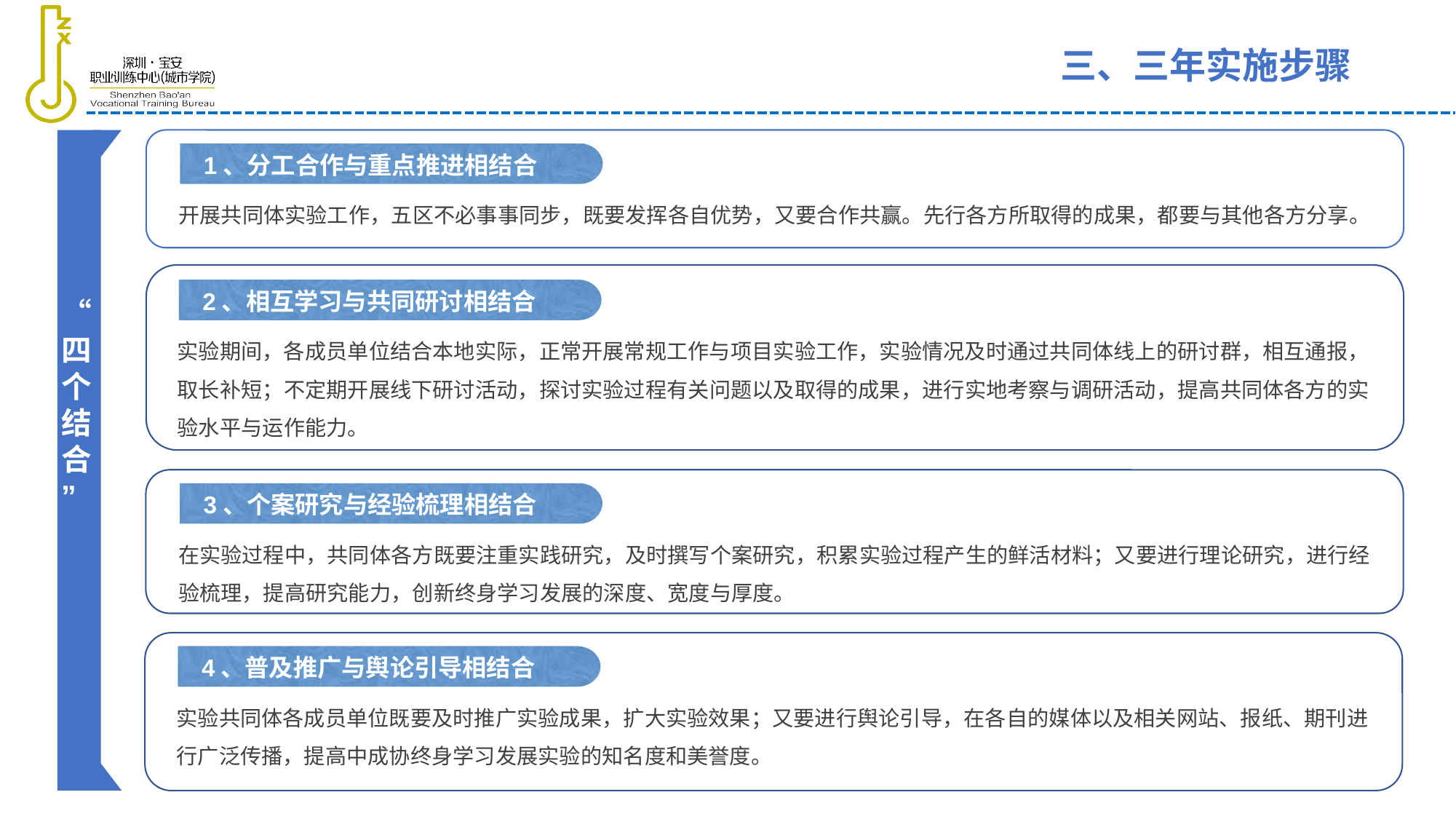

三、三年实施步骤

1、分工合作与重点推进相结合
开展共同体实验工作，五区不必事事同步，既要发挥各自优势，又要合作共赢。先行各方所取得的成果，都要与其他各方分享。

2、相互学习与共同研讨相结合
“四个结合
”

实验期间，各成员单位结合本地实际，正常开展常规工作与项目实验工作，实验情况及时通过共同体线上的研讨群，相互通报，取长补短；不定期开展线下研讨活动，探讨实验过程有关问题以及取得的成果，进行实地考察与调研活动，提高共同体各方的实验水平与运作能力。

3、个案研究与经验梳理相结合
在实验过程中，共同体各方既要注重实践研究，及时撰写个案研究，积累实验过程产生的鲜活材料；又要进行理论研究，进行经验梳理，提高研究能力，创新终身学习发展的深度、宽度与厚度。

4、普及推广与舆论引导相结合
实验共同体各成员单位既要及时推广实验成果，扩大实验效果；又要进行舆论引导，在各自的媒体以及相关网站、报纸、期刊进行广泛传播，提高中成协终身学习发展实验的知名度和美誉度。